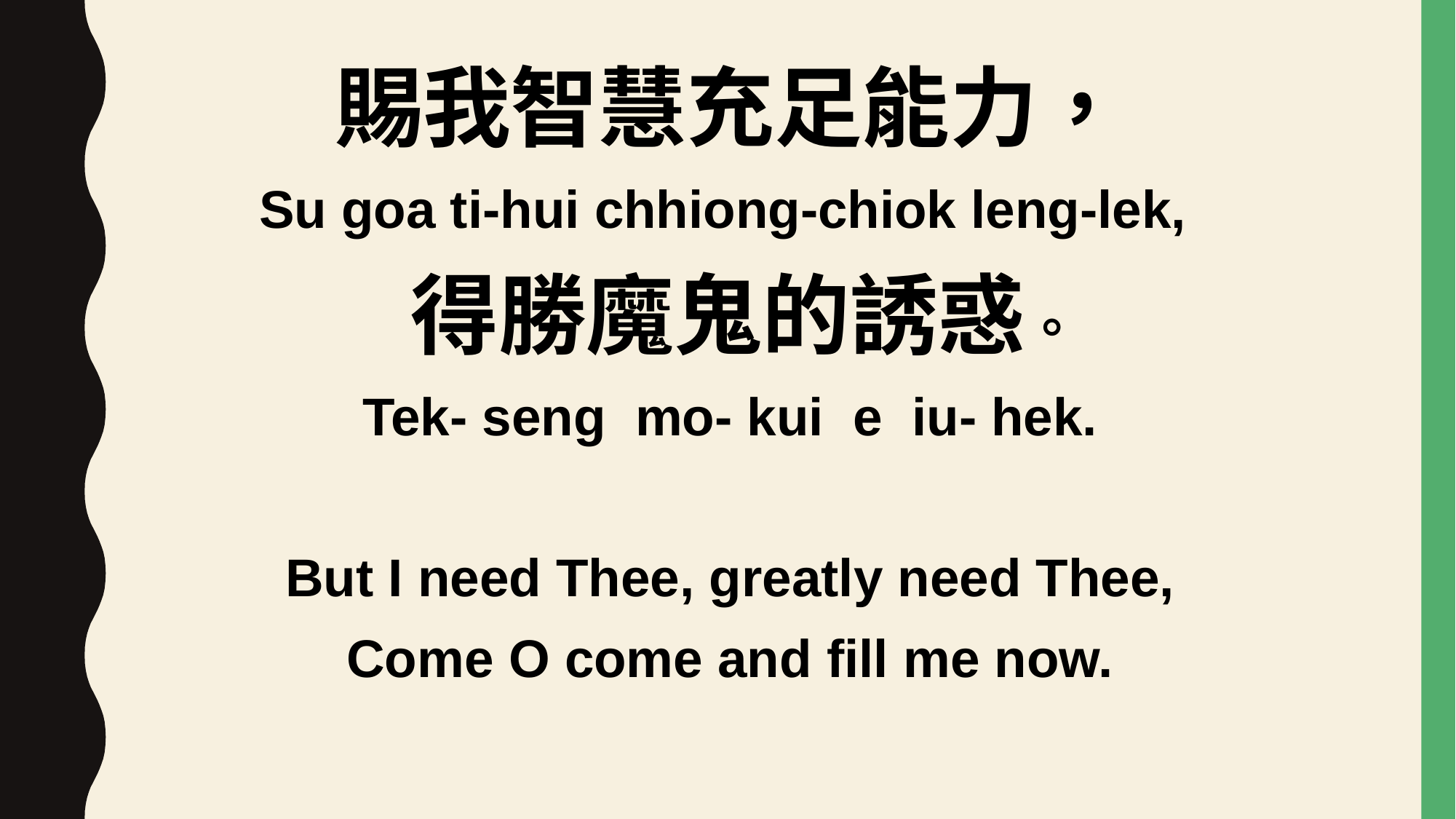

賜我智慧充足能力，
Su goa ti-hui chhiong-chiok leng-lek,
 得勝魔鬼的誘惑。
Tek- seng  mo- kui  e  iu- hek.

But I need Thee, greatly need Thee,
Come O come and fill me now.